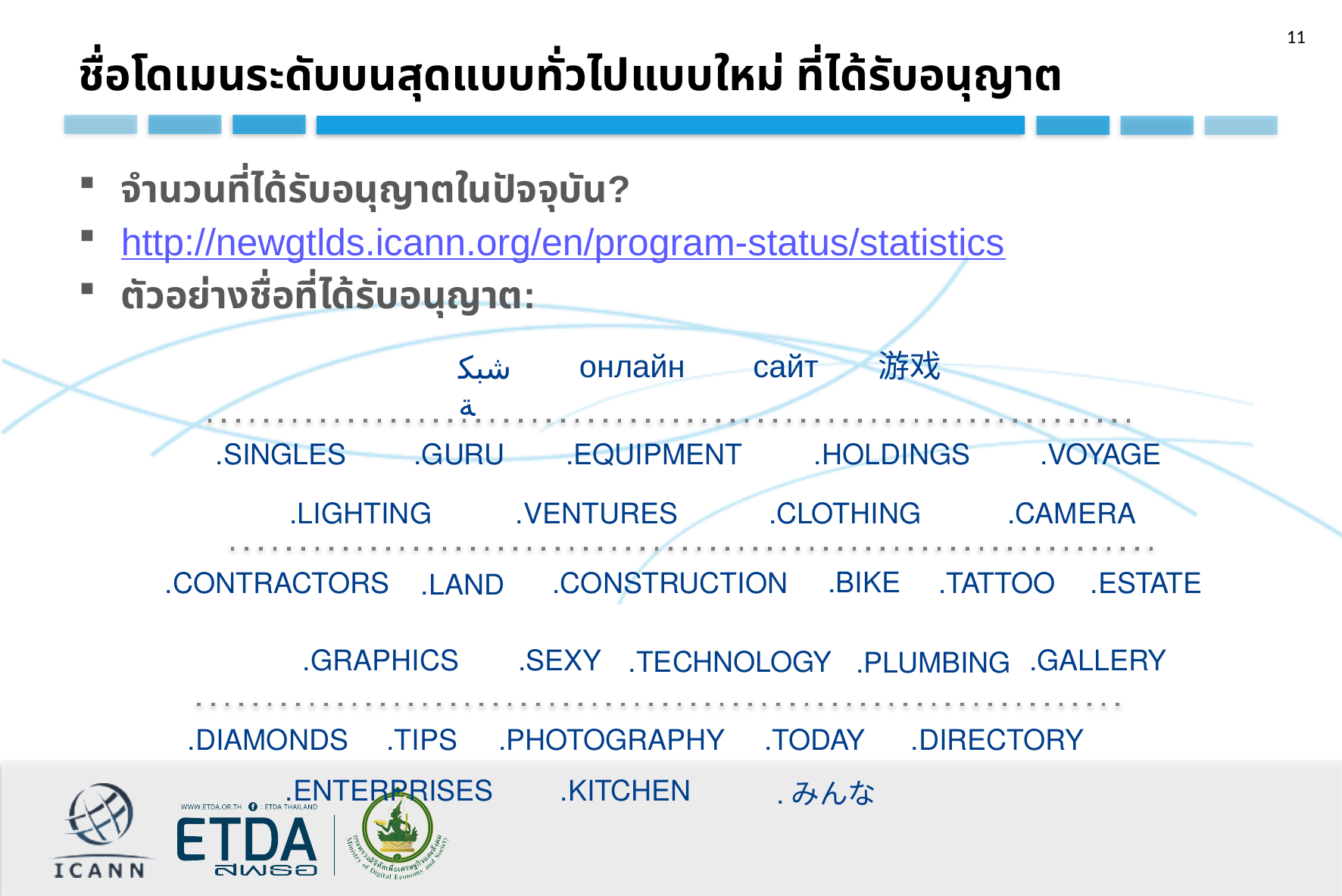

ชื่อโดเมนระดับบนสุดแบบทั่วไปแบบใหม่ ที่ได้รับอนุญาต
จำนวนที่ได้รับอนุญาตในปัจจุบัน?
http://newgtlds.icann.org/en/program-status/statistics
ตัวอย่างชื่อที่ได้รับอนุญาต:

游戏

онлайн

сайт

شبكة
.SINGLES
.GURU
.EQUIPMENT
.HOLDINGS
.VOYAGE
.LIGHTING
.VENTURES
.CLOTHING
.CAMERA
.BIKE
.CONTRACTORS
.CONSTRUCTION
.TATTOO
.ESTATE
.LAND
.GRAPHICS
.SEXY
.GALLERY
.TECHNOLOGY
.PLUMBING
.DIAMONDS
.TIPS
.PHOTOGRAPHY
.TODAY
.DIRECTORY
.ENTERPRISES
.KITCHEN
.みんな